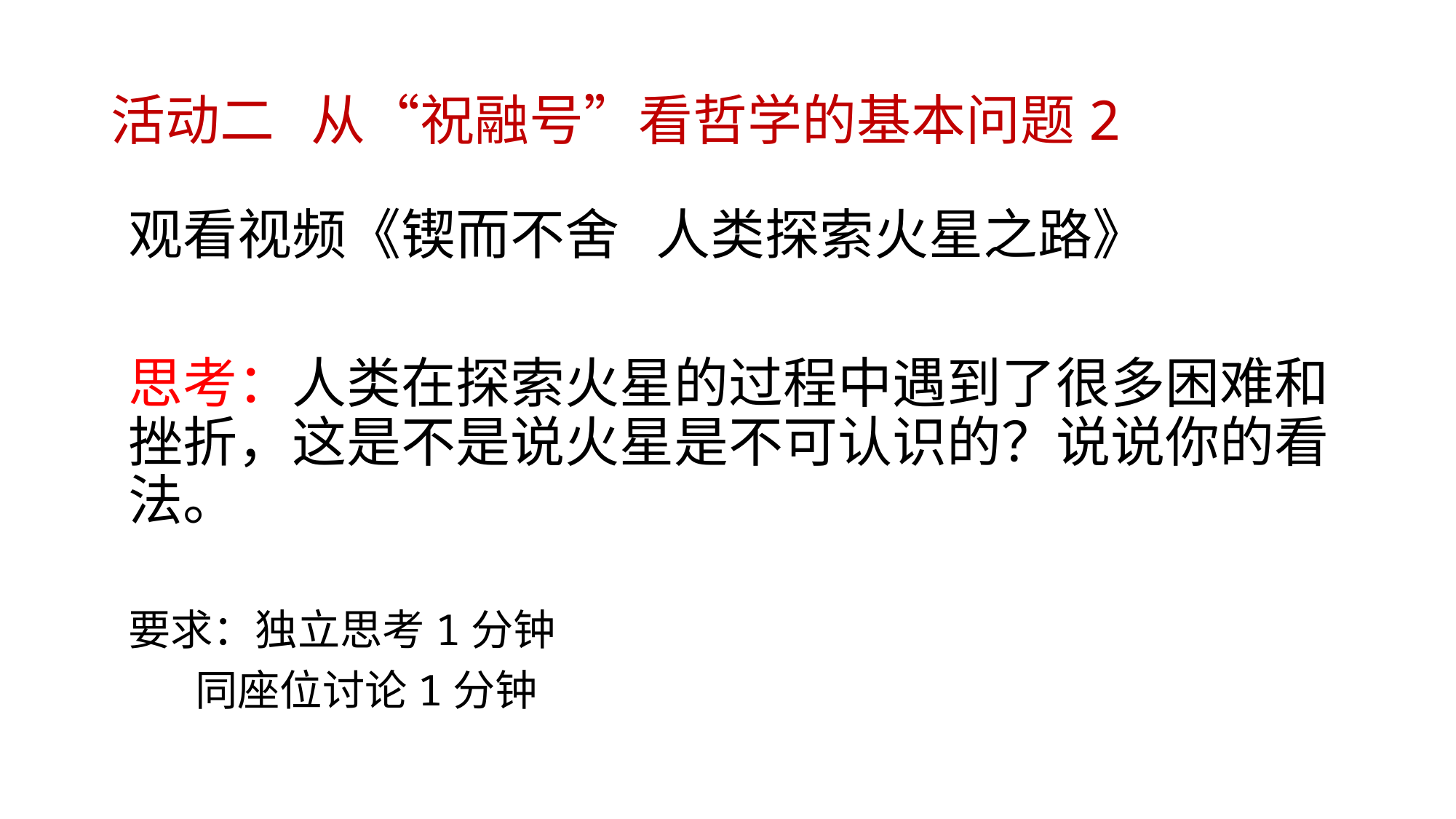

# 活动二   从“祝融号”看哲学的基本问题2
观看视频《锲而不舍   人类探索火星之路》

思考：人类在探索火星的过程中遇到了很多困难和挫折，这是不是说火星是不可认识的？说说你的看法。

要求：独立思考1分钟
      同座位讨论1分钟